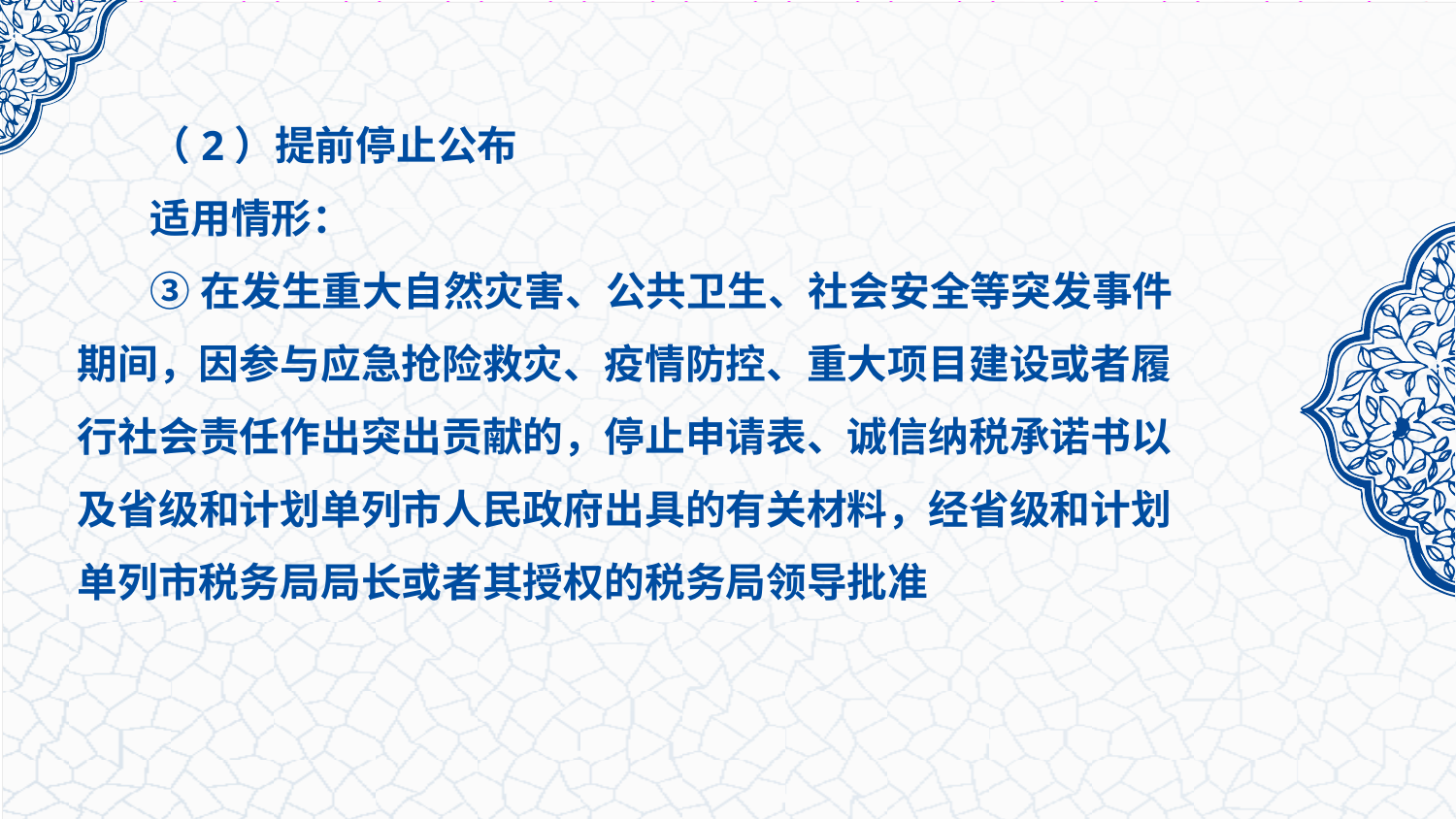

（2）提前停止公布
适用情形：
③在发生重大自然灾害、公共卫生、社会安全等突发事件期间，因参与应急抢险救灾、疫情防控、重大项目建设或者履行社会责任作出突出贡献的，停止申请表、诚信纳税承诺书以及省级和计划单列市人民政府出具的有关材料，经省级和计划单列市税务局局长或者其授权的税务局领导批准